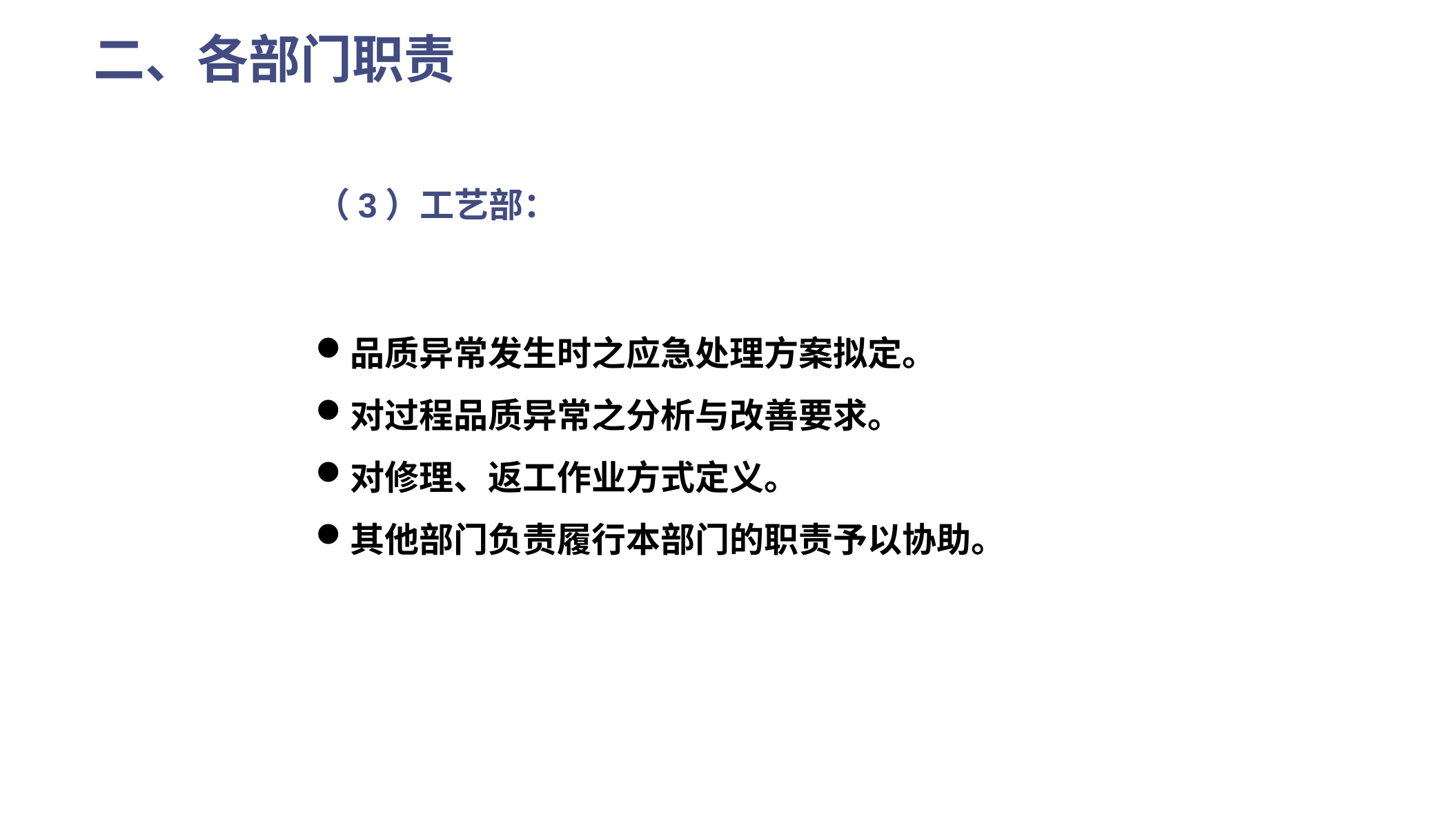

二、各部门职责
（3）工艺部：

品质异常发生时之应急处理方案拟定。
对过程品质异常之分析与改善要求。
对修理、返工作业方式定义。
其他部门负责履行本部门的职责予以协助。